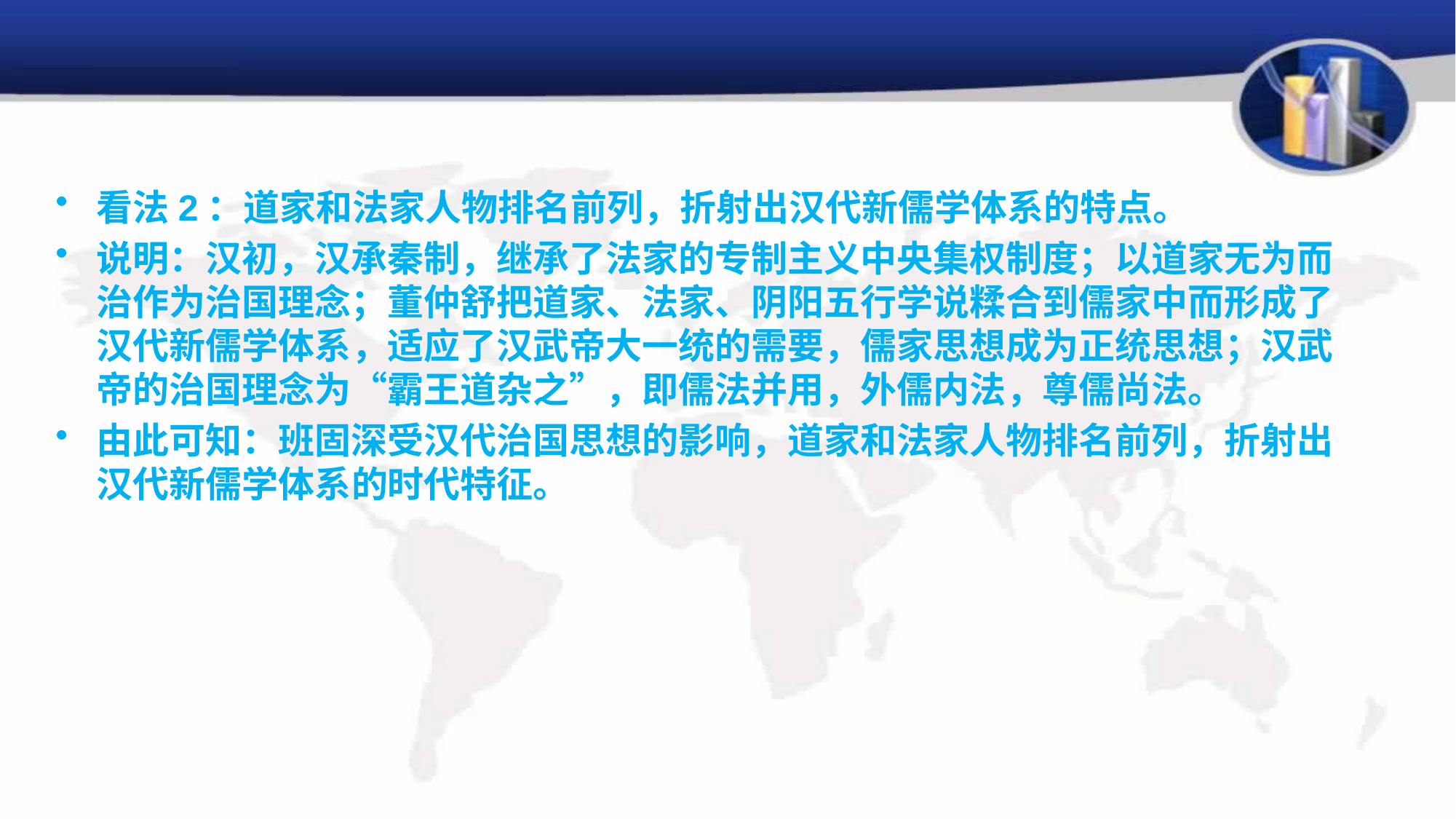

看法2：道家和法家人物排名前列，折射出汉代新儒学体系的特点。
说明：汉初，汉承秦制，继承了法家的专制主义中央集权制度；以道家无为而治作为治国理念；董仲舒把道家、法家、阴阳五行学说糅合到儒家中而形成了汉代新儒学体系，适应了汉武帝大一统的需要，儒家思想成为正统思想；汉武帝的治国理念为“霸王道杂之”，即儒法并用，外儒内法，尊儒尚法。
由此可知：班固深受汉代治国思想的影响，道家和法家人物排名前列，折射出汉代新儒学体系的时代特征。